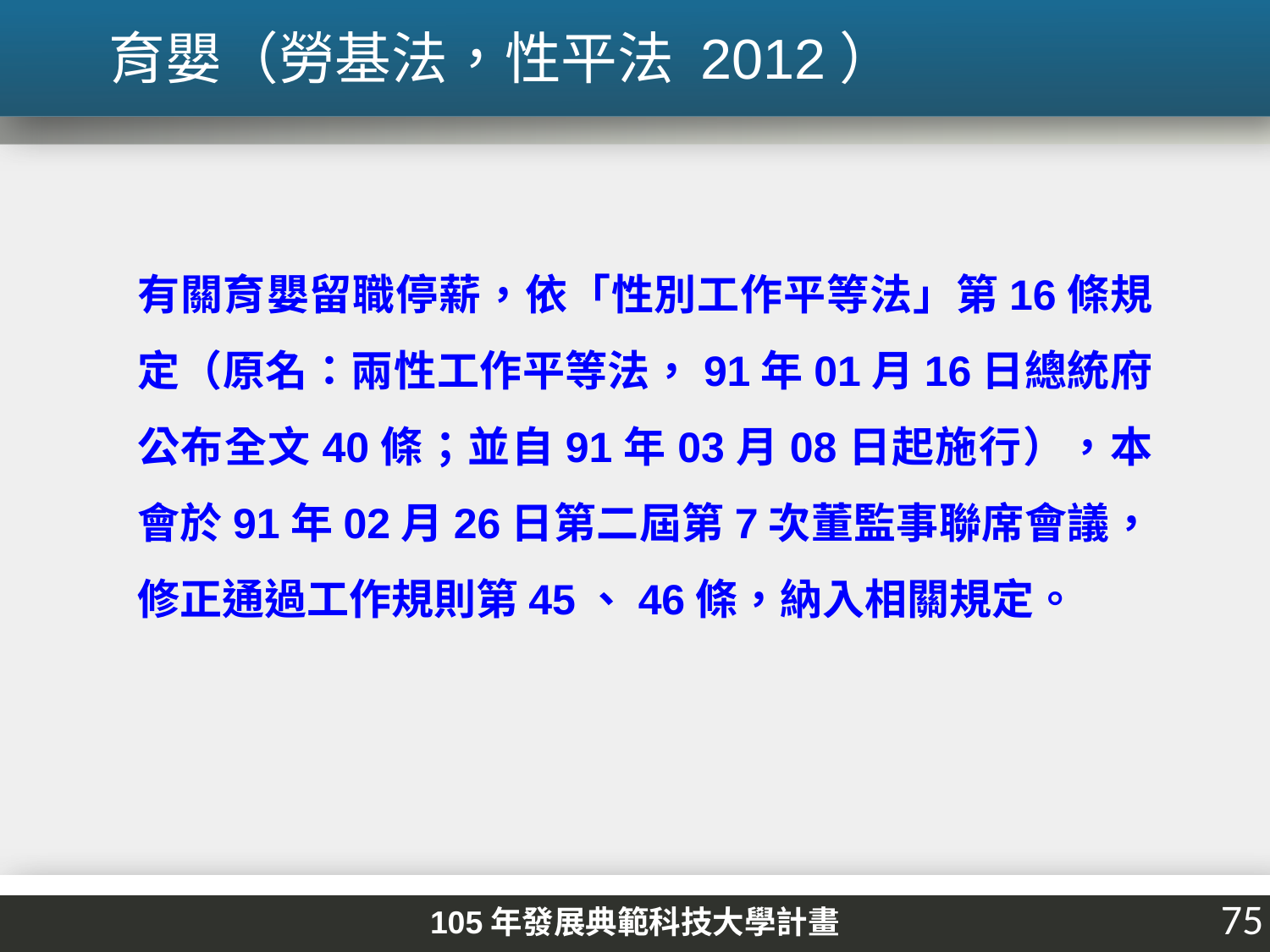

育嬰（勞基法，性平法 2012）
有關育嬰留職停薪，依「性別工作平等法」第16條規定（原名：兩性工作平等法，91年01月16日總統府公布全文40條；並自91年03月08日起施行），本會於91年02月26日第二屆第7次董監事聯席會議，修正通過工作規則第45、46條，納入相關規定。